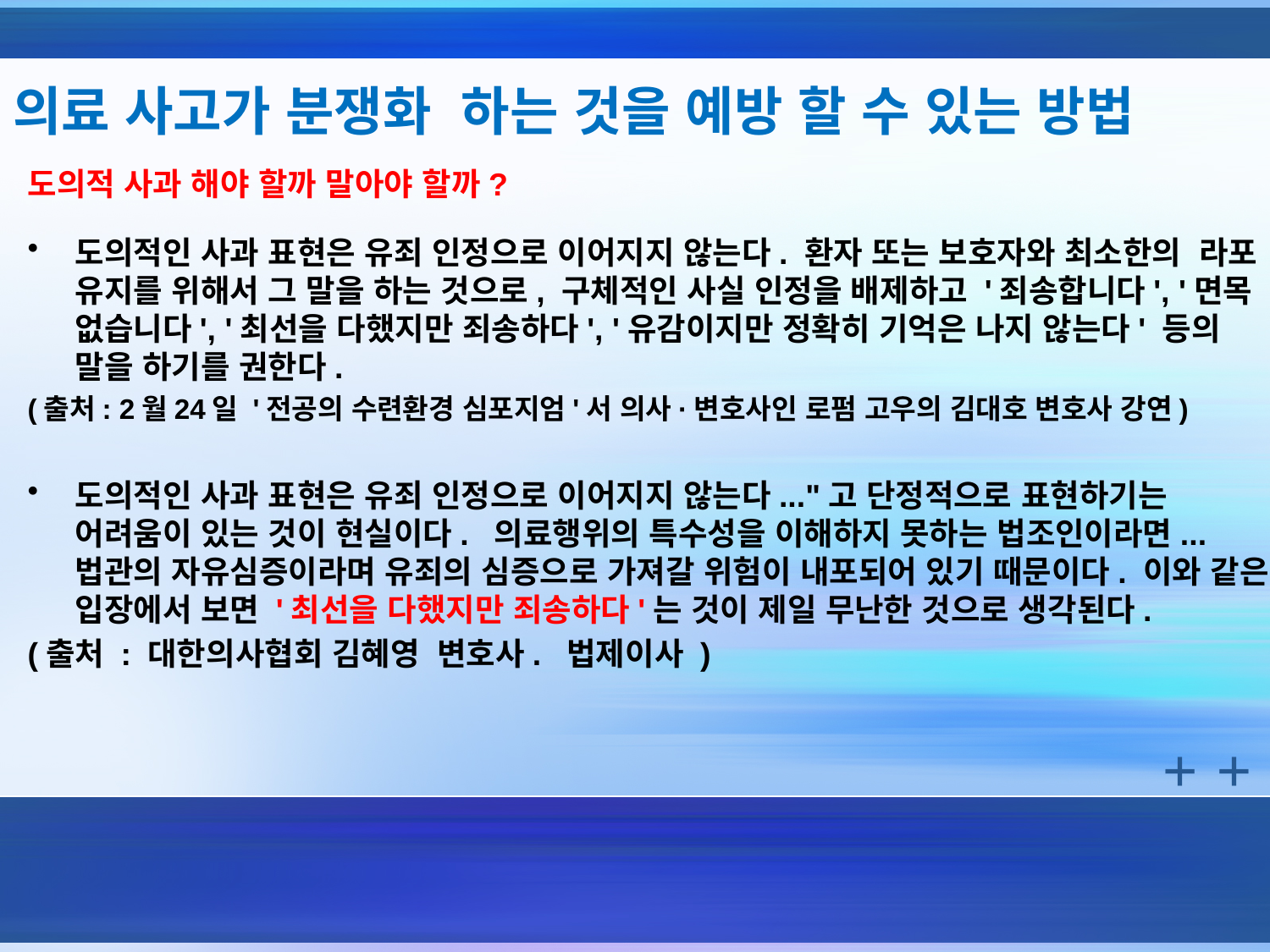

# 의료 사고가 분쟁화  하는 것을 예방 할 수 있는 방법
도의적 사과 해야 할까 말아야 할까?

도의적인 사과 표현은 유죄 인정으로 이어지지 않는다. 환자 또는 보호자와 최소한의  라포 유지를 위해서 그 말을 하는 것으로, 구체적인 사실 인정을 배제하고 '죄송합니다', '면목 없습니다', '최선을 다했지만 죄송하다', '유감이지만 정확히 기억은 나지 않는다' 등의 말을 하기를 권한다.
(출처: 2월24일 '전공의 수련환경 심포지엄'서 의사·변호사인 로펌 고우의 김대호 변호사 강연)

도의적인 사과 표현은 유죄 인정으로 이어지지 않는다..."고 단정적으로 표현하기는 어려움이 있는 것이 현실이다.  의료행위의 특수성을 이해하지 못하는 법조인이라면... 법관의 자유심증이라며 유죄의 심증으로 가져갈 위험이 내포되어 있기 때문이다. 이와 같은 입장에서 보면 '최선을 다했지만 죄송하다'는 것이 제일 무난한 것으로 생각된다.
(출처 : 대한의사협회 김혜영  변호사.  법제이사 )